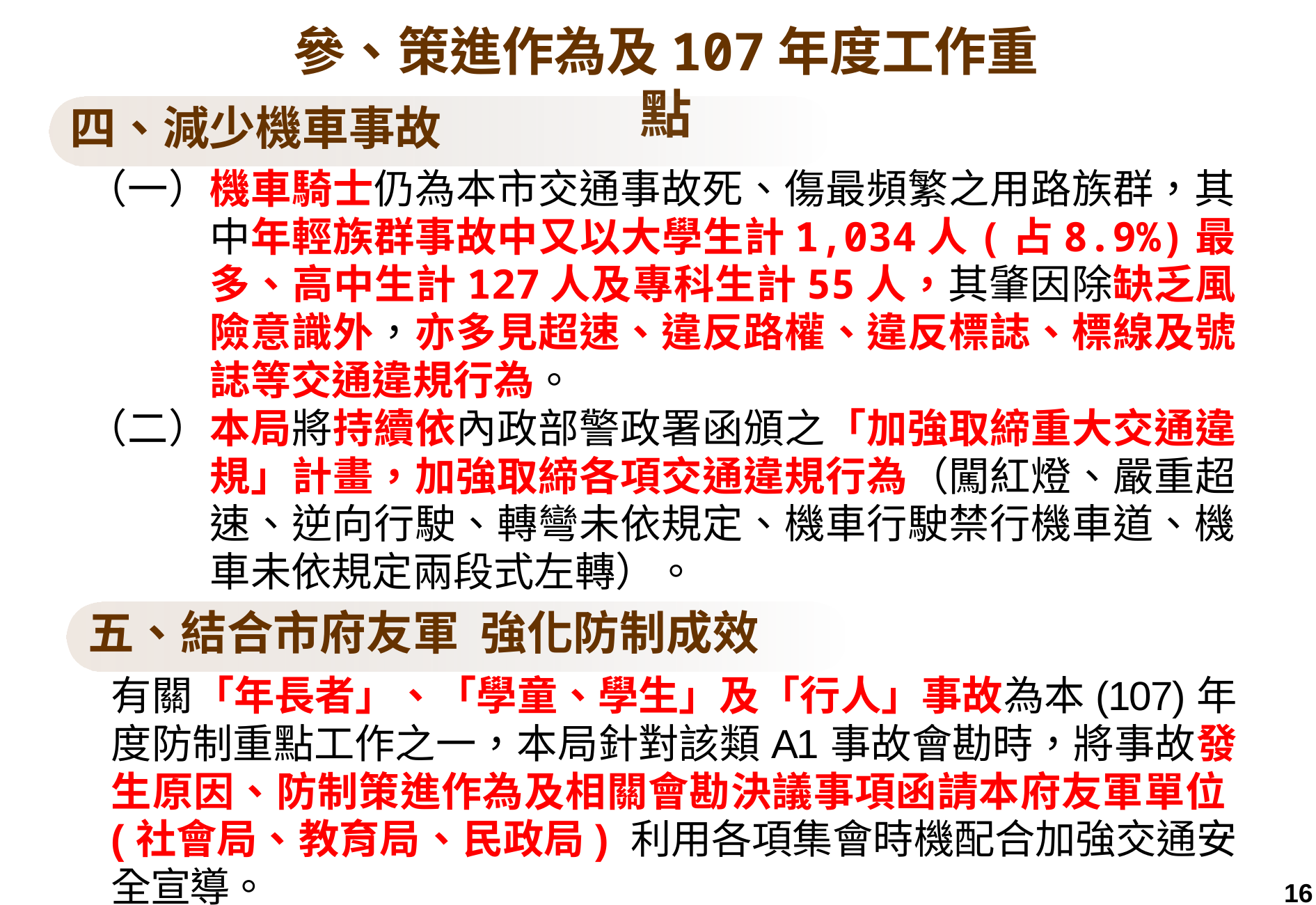

參、策進作為及107年度工作重點

四、減少機車事故

（一）機車騎士仍為本市交通事故死、傷最頻繁之用路族群，其中年輕族群事故中又以大學生計1,034人(占8.9%)最多、高中生計127人及專科生計55人，其肇因除缺乏風險意識外，亦多見超速、違反路權、違反標誌、標線及號誌等交通違規行為。
（二）本局將持續依內政部警政署函頒之「加強取締重大交通違規」計畫，加強取締各項交通違規行為（闖紅燈、嚴重超速、逆向行駛、轉彎未依規定、機車行駛禁行機車道、機車未依規定兩段式左轉）。
五、結合市府友軍  強化防制成效

有關「年長者」、「學童、學生」及「行人」事故為本(107)年度防制重點工作之一，本局針對該類A1事故會勘時，將事故發生原因、防制策進作為及相關會勘決議事項函請本府友軍單位(社會局、教育局、民政局) 利用各項集會時機配合加強交通安全宣導。
16